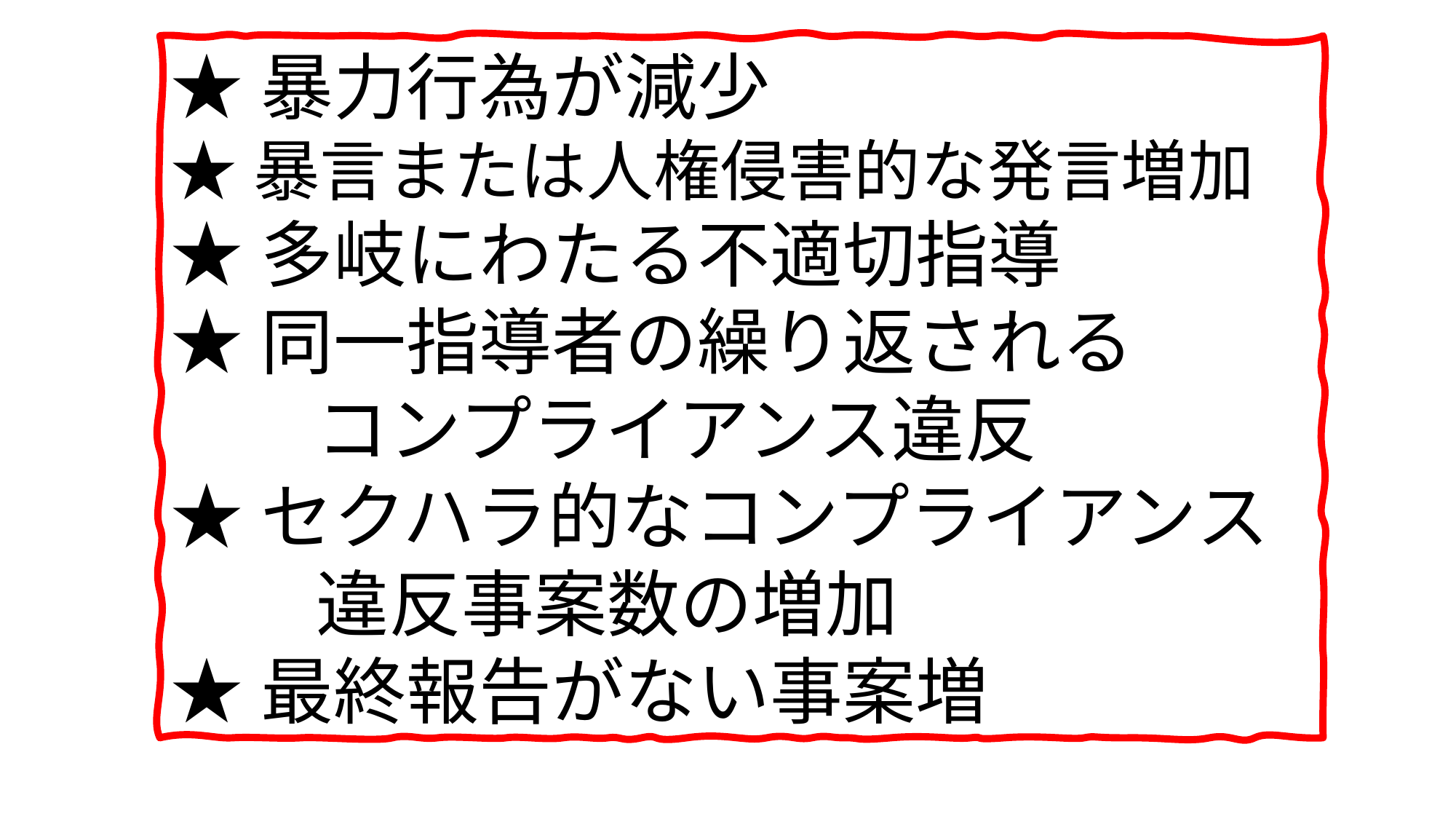

★暴力行為が減少
★暴言または人権侵害的な発言増加
★多岐にわたる不適切指導
★同一指導者の繰り返される
　　コンプライアンス違反
★セクハラ的なコンプライアンス
　　違反事案数の増加
★最終報告がない事案増